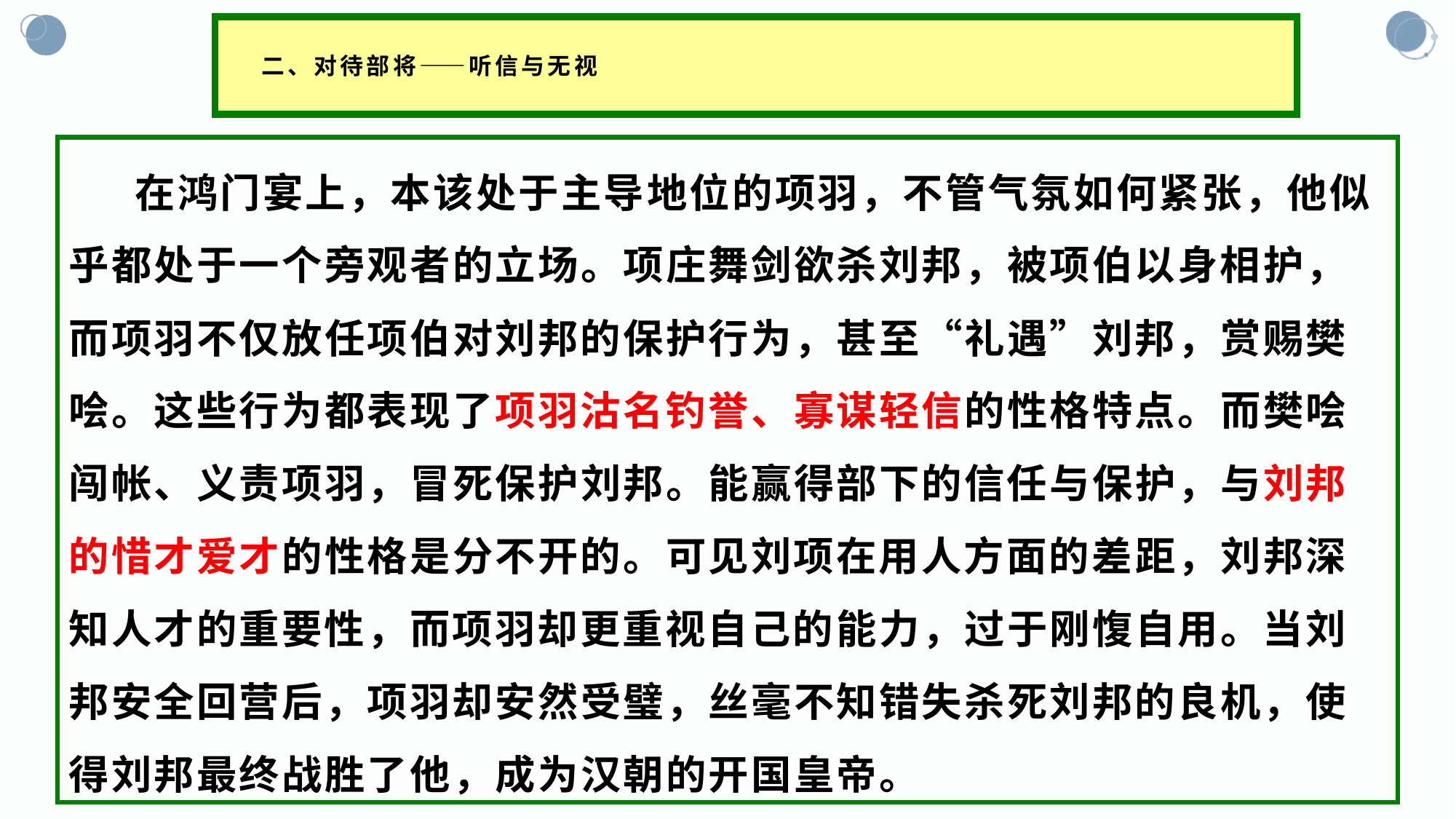

# 二、对待部将——听信与无视
     在鸿门宴上，本该处于主导地位的项羽，不管气氛如何紧张，他似乎都处于一个旁观者的立场。项庄舞剑欲杀刘邦，被项伯以身相护，而项羽不仅放任项伯对刘邦的保护行为，甚至“礼遇”刘邦，赏赐樊哙。这些行为都表现了项羽沽名钓誉、寡谋轻信的性格特点。而樊哙闯帐、义责项羽，冒死保护刘邦。能赢得部下的信任与保护，与刘邦的惜才爱才的性格是分不开的。可见刘项在用人方面的差距，刘邦深知人才的重要性，而项羽却更重视自己的能力，过于刚愎自用。当刘邦安全回营后，项羽却安然受璧，丝毫不知错失杀死刘邦的良机，使得刘邦最终战胜了他，成为汉朝的开国皇帝。